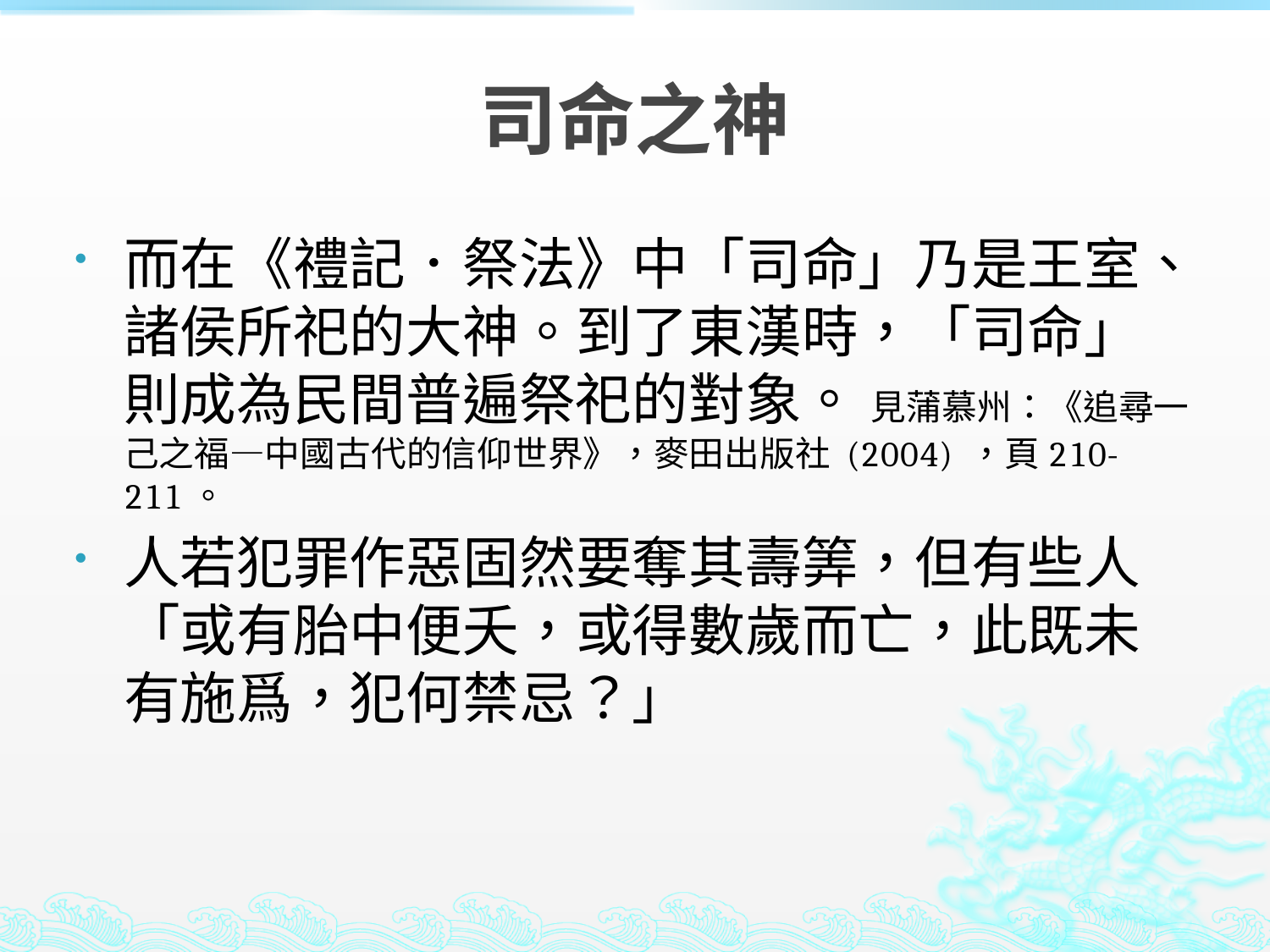

# 司命之神
而在《禮記．祭法》中「司命」乃是王室、諸侯所祀的大神。到了東漢時，「司命」則成為民間普遍祭祀的對象。 見蒲慕州：《追尋一己之福—中國古代的信仰世界》，麥田出版社 (2004) ，頁210-211。
人若犯罪作惡固然要奪其壽筭，但有些人「或有胎中便夭，或得數歲而亡，此既未有施爲，犯何禁忌？」